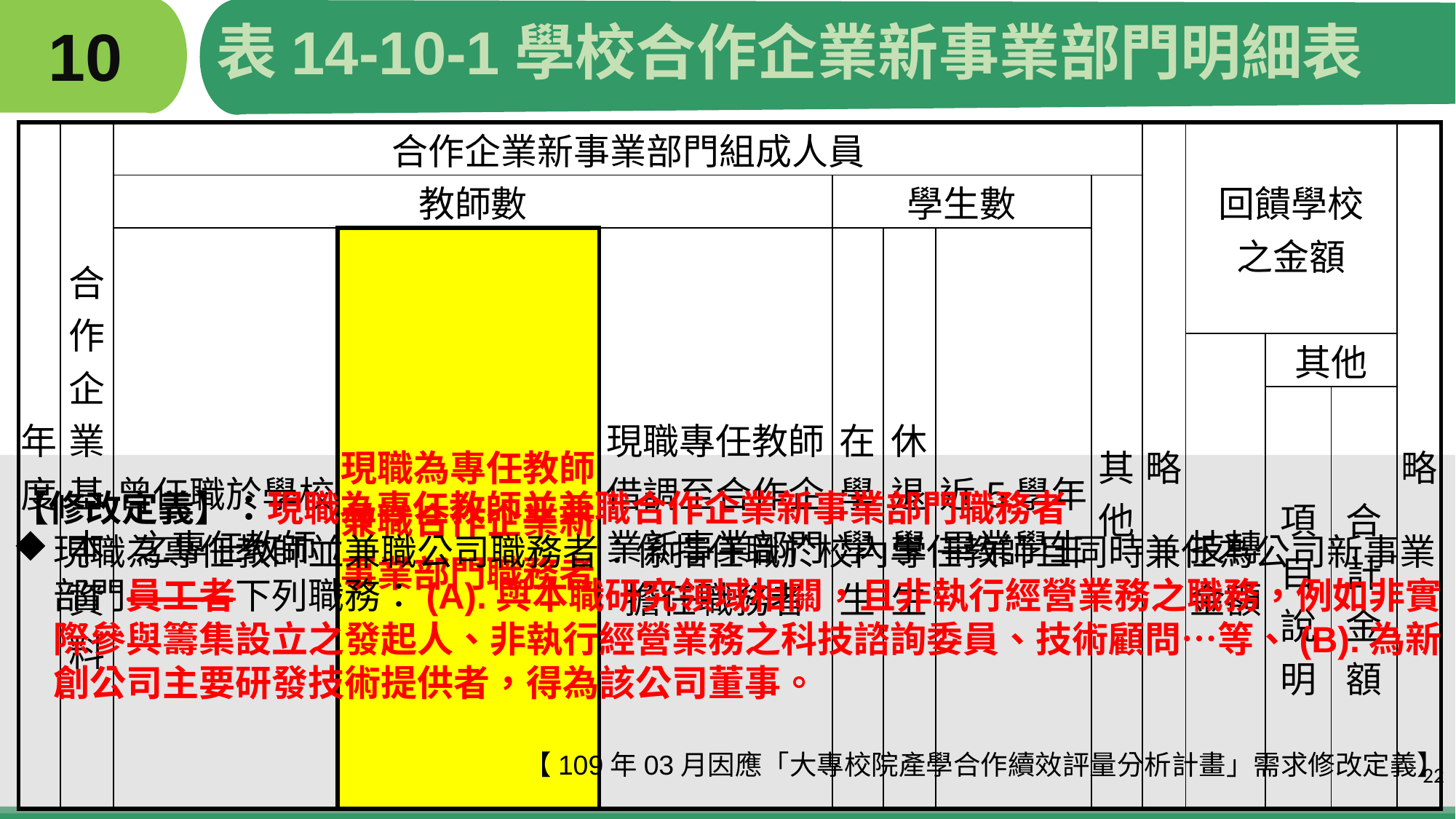

表14-10-1學校合作企業新事業部門明細表
# 10
| 年度 | 合作企業基本資料 | 合作企業新事業部門組成人員 |  |  |  |  |  |  | 略 | 回饋學校 之金額 |  |  | 略 |
| --- | --- | --- | --- | --- | --- | --- | --- | --- | --- | --- | --- | --- | --- |
|  |  | 教師數 |  |  | 學生數 |  |  | 其他 |  |  |  |  |  |
|  |  | 曾任職於學校之專任教師 | 現職為專任教師 兼職合作企業新事業部門職務者 | 現職專任教師借調至合作企業新事業部門擔任職務者 | 在學學生 | 休退學生 | 近5學年 畢業學生 |  |  |  |  |  |  |
|  |  |  |  |  |  |  |  |  |  | 技轉 金額 | 其他 |  |  |
|  |  |  |  |  |  |  |  |  |  |  | 項目說明 | 合計金額 |  |
【修改定義】：現職為專任教師並兼職合作企業新事業部門職務者
現職為專任教師並兼職公司職務者：係指任職於校內專任教師且同時兼任為公司新事業部門員工者下列職務：(A).與本職研究領域相關，且非執行經營業務之職務，例如非實際參與籌集設立之發起人、非執行經營業務之科技諮詢委員、技術顧問…等、(B).為新創公司主要研發技術提供者，得為該公司董事。

【109年03月因應「大專校院產學合作續效評量分析計畫」需求修改定義】

22